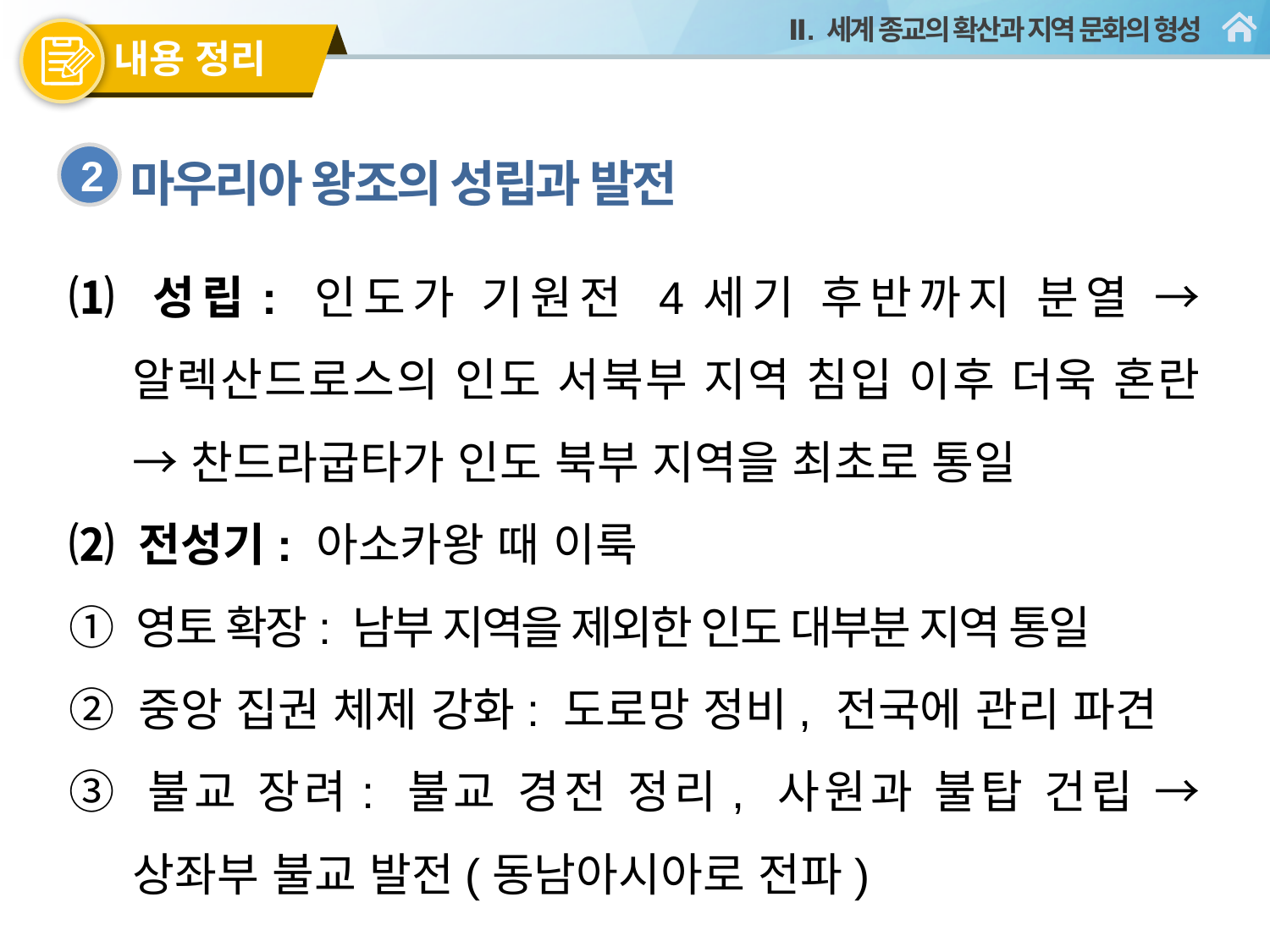

마우리아 왕조의 성립과 발전
2
⑴ 성립: 인도가 기원전 4세기 후반까지 분열 → 알렉산드로스의 인도 서북부 지역 침입 이후 더욱 혼란 → 찬드라굽타가 인도 북부 지역을 최초로 통일
⑵ 전성기: 아소카왕 때 이룩
① 영토 확장: 남부 지역을 제외한 인도 대부분 지역 통일
② 중앙 집권 체제 강화: 도로망 정비, 전국에 관리 파견
③ 불교 장려: 불교 경전 정리, 사원과 불탑 건립 → 상좌부 불교 발전(동남아시아로 전파)